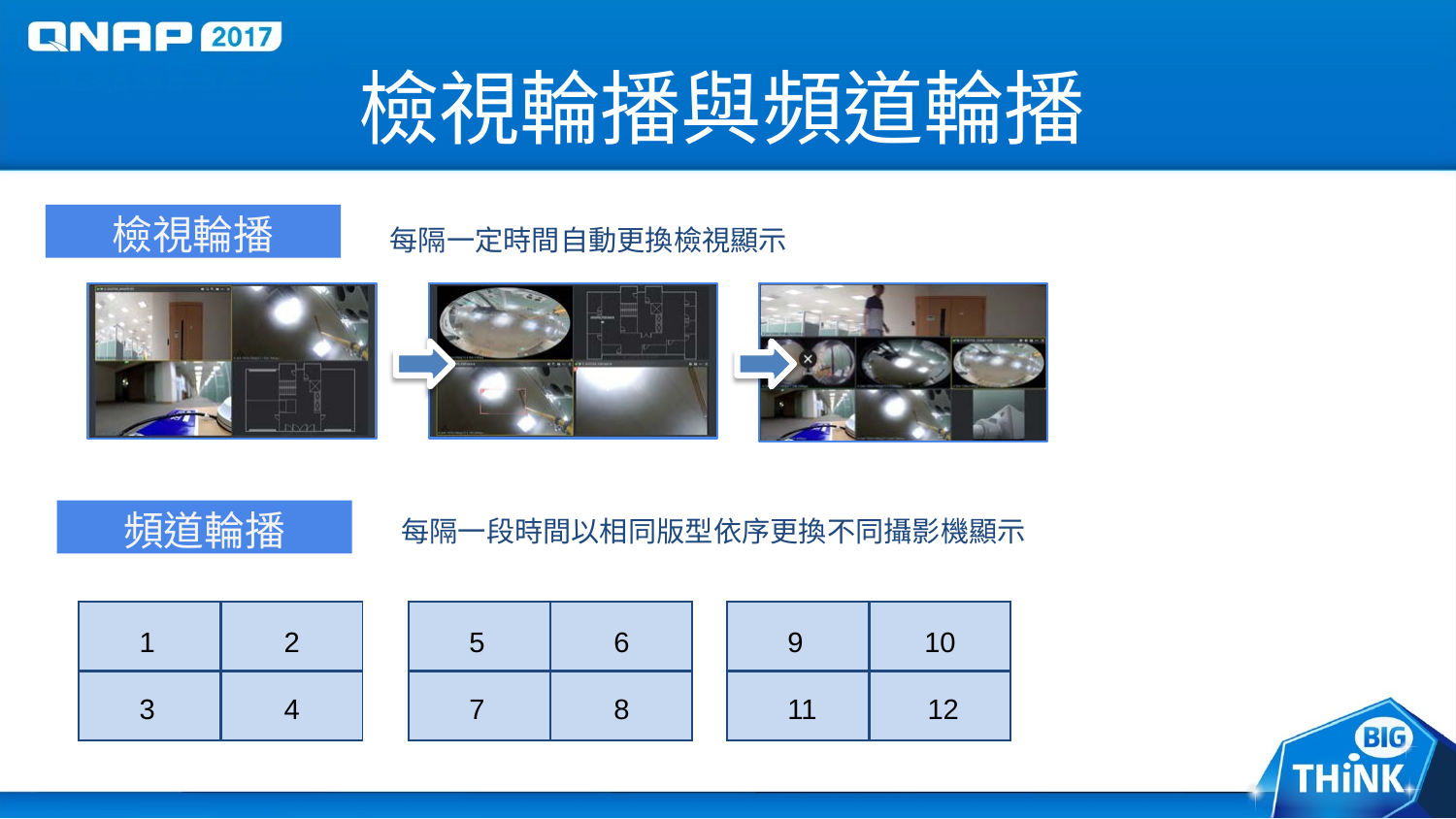

# 檢視輪播與頻道輪播
檢視輪播
每隔一定時間自動更換檢視顯示

頻道輪播
每隔一段時間以相同版型依序更換不同攝影機顯示
| 1 | 2 |
| --- | --- |
| 3 | 4 |
| 5 | 6 |
| --- | --- |
| 7 | 8 |
| 9 | 10 |
| --- | --- |
| 11 | 12 |